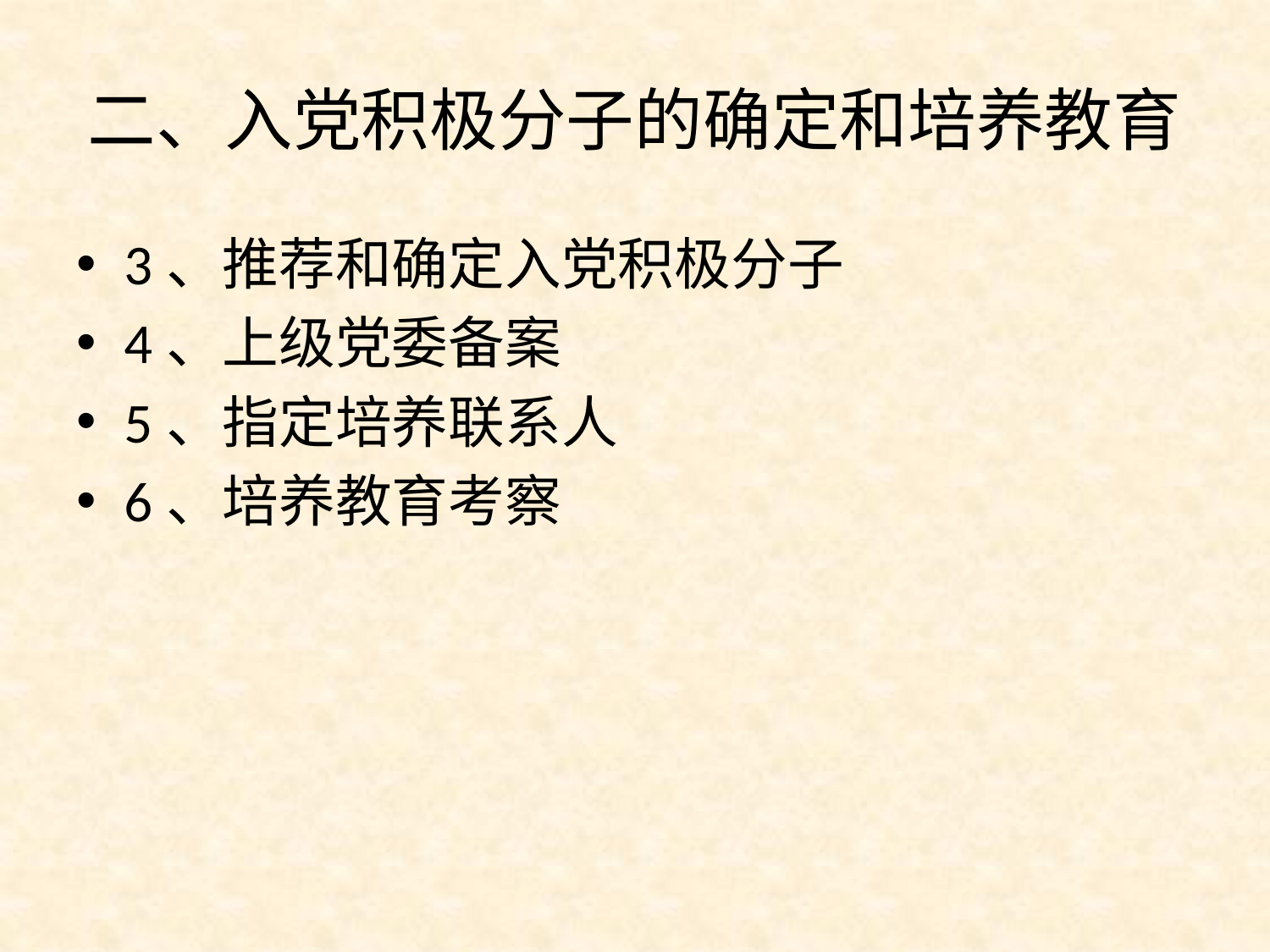

# 二、入党积极分子的确定和培养教育
3、推荐和确定入党积极分子
4、上级党委备案
5、指定培养联系人
6、培养教育考察